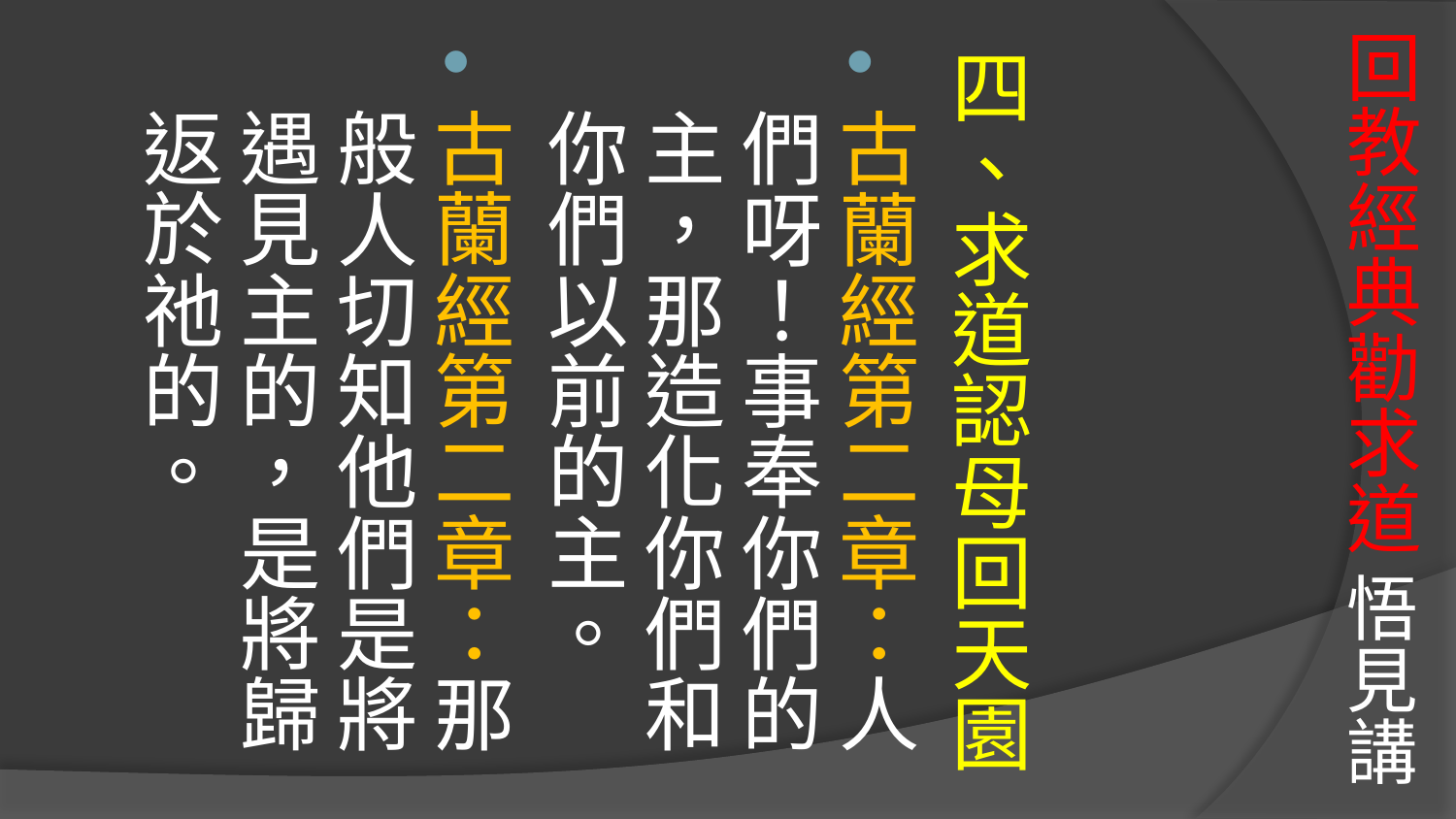

# 回教經典勸求道 悟見講
四、求道認母回天園
古蘭經第二章：人們呀！事奉你們的主，那造化你們和你們以前的主。
古蘭經第二章：那般人切知他們是將遇見主的，是將歸返於祂的。